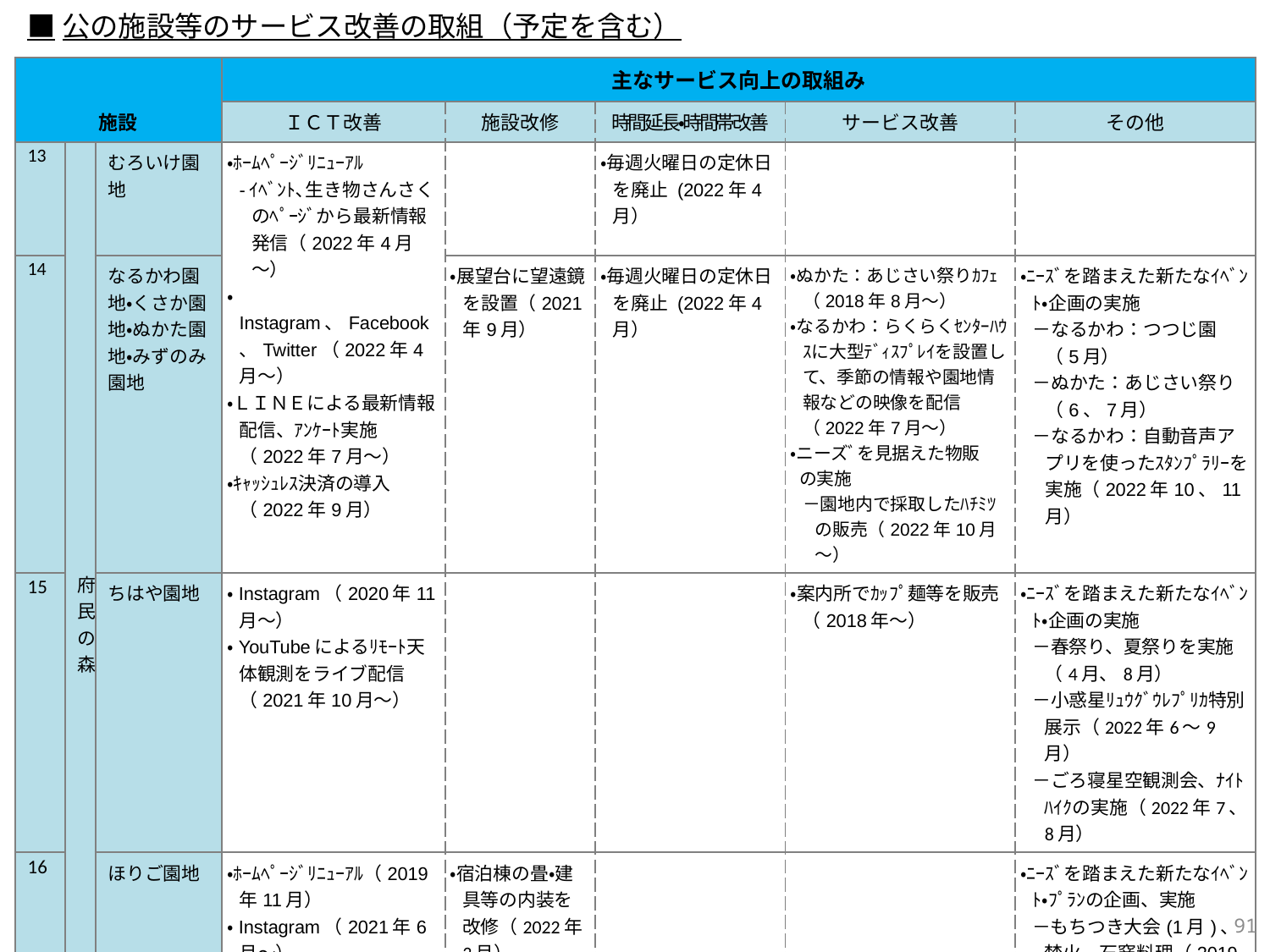

■公の施設等のサービス改善の取組（予定を含む）
| 施設 |  |  | 主なサービス向上の取組み |  |  |  |  |
| --- | --- | --- | --- | --- | --- | --- | --- |
|  |  |  | ＩＣＴ改善 | 施設改修 | 時間延長・時間帯改善 | サービス改善 | その他 |
| 13 | 府民の森 | むろいけ園地 | ・ﾎｰﾑﾍﾟｰｼﾞﾘﾆｭｰｱﾙ -ｲﾍﾞﾝﾄ､生き物さんさくのﾍﾟｰｼﾞから最新情報発信（2022年4月～） ・Instagram、Facebook、Twitter（2022年4月～） ・ＬＩＮＥによる最新情報配信、ｱﾝｹｰﾄ実施　（2022年7月～） ・ｷｬｯｼｭﾚｽ決済の導入（2022年9月） |  | ・毎週火曜日の定休日を廃止 (2022年4月） |  |  |
| 14 |  | なるかわ園地・くさか園地・ぬかた園地・みずのみ園地 |  | ・展望台に望遠鏡を設置（2021年9月） | ・毎週火曜日の定休日を廃止 (2022年4月） | ・ぬかた：あじさい祭りｶﾌｪ（2018年8月～） ・なるかわ：らくらくｾﾝﾀｰﾊｳｽに大型ﾃﾞｨｽﾌﾟﾚｲを設置して、季節の情報や園地情報などの映像を配信（2022年7月～） ・ニーズﾞを見据えた物販 の実施 －園地内で採取したﾊﾁﾐﾂの販売（2022年10月～） | ・ﾆｰｽﾞを踏まえた新たなｲﾍﾞﾝﾄ・企画の実施 －なるかわ：つつじ園 （5月） －ぬかた：あじさい祭り（6、7月） －なるかわ：自動音声アプリを使ったｽﾀﾝﾌﾟﾗﾘｰを実施（2022年10、11月） |
| 15 |  | ちはや園地 | ・Instagram（2020年11月～） ・YouTubeによるﾘﾓｰﾄ天体観測をライブ配信（2021年10月～） |  |  | ・案内所でｶｯﾌﾟ麺等を販売（2018年～） | ・ﾆｰｽﾞを踏まえた新たなｲﾍﾞﾝﾄ・企画の実施 －春祭り、夏祭りを実施（4月、8月） －小惑星ﾘｭｳｸﾞｳﾚﾌﾟﾘｶ特別展示（2022年6～9月） －ごろ寝星空観測会、ﾅｲﾄﾊｲｸの実施（2022年7、8月） |
| 16 |  | ほりご園地 | ・ﾎｰﾑﾍﾟｰｼﾞﾘﾆｭｰｱﾙ（2019年11月） ・Instagram（2021年6月～） ・ｷｬｯｼｭﾚｽ決済の導入 | ・宿泊棟の畳・建具等の内装を改修（2022年3月） |  |  | ・ﾆｰｽﾞを踏まえた新たなｲﾍﾞﾝﾄ・ﾌﾟﾗﾝの企画、実施 －もちつき大会(1月)、焚火、石窯料理（2019年1月～） －冬季の小学生キャンプ（2019年2月～） ・りんくう地区と連携宿泊ツアー（2021年3月） |
91